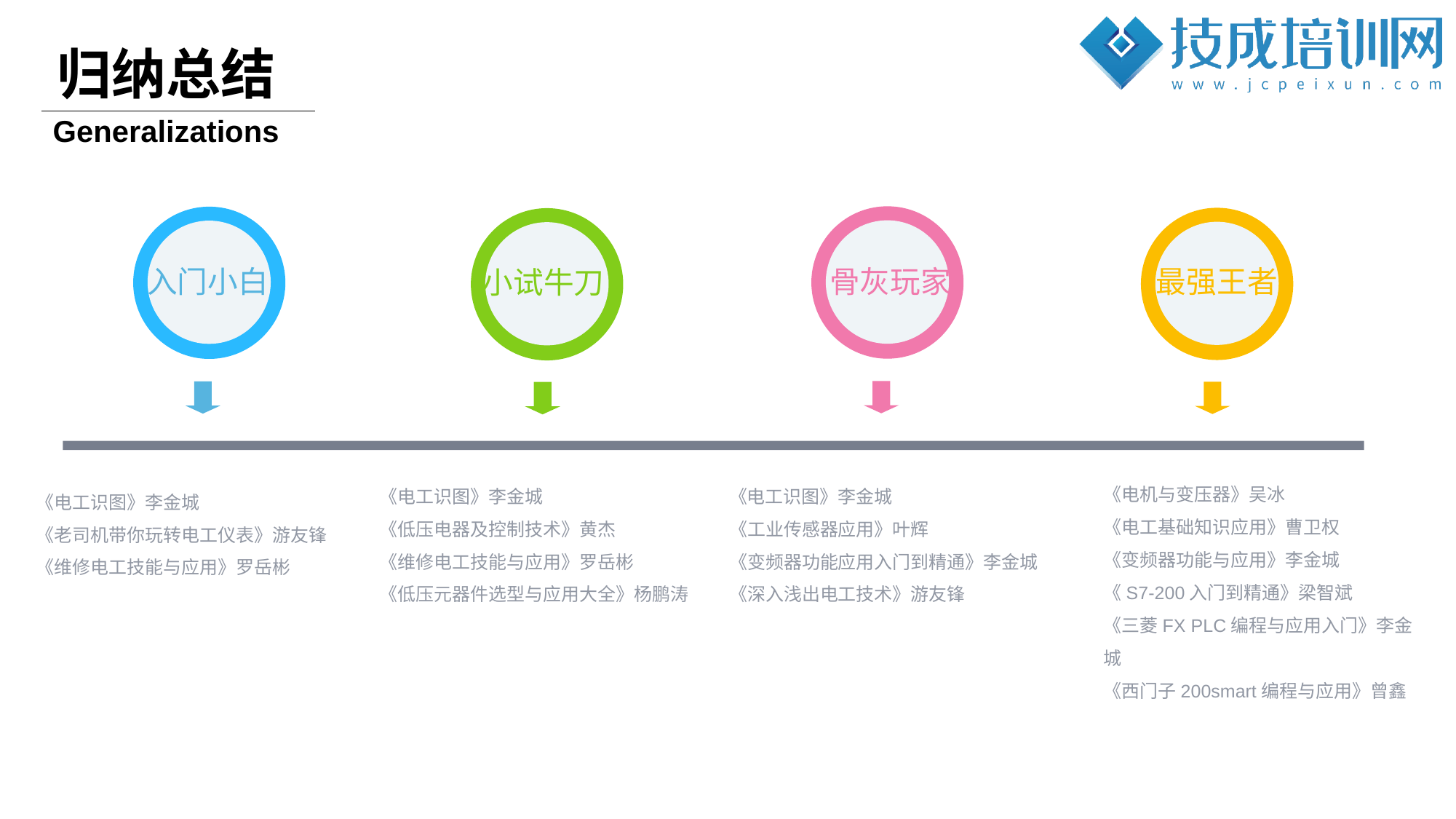

归纳总结
Generalizations

入门小白
骨灰玩家
最强王者
小试牛刀

《电机与变压器》吴冰
《电工基础知识应用》曹卫权
《变频器功能与应用》李金城
《S7-200入门到精通》梁智斌
《三菱FX PLC编程与应用入门》李金城
《西门子200smart编程与应用》曾鑫

《电工识图》李金城
《低压电器及控制技术》黄杰
《维修电工技能与应用》罗岳彬
《低压元器件选型与应用大全》杨鹏涛
《电工识图》李金城
《工业传感器应用》叶辉
《变频器功能应用入门到精通》李金城
《深入浅出电工技术》游友锋
《电工识图》李金城
《老司机带你玩转电工仪表》游友锋
《维修电工技能与应用》罗岳彬